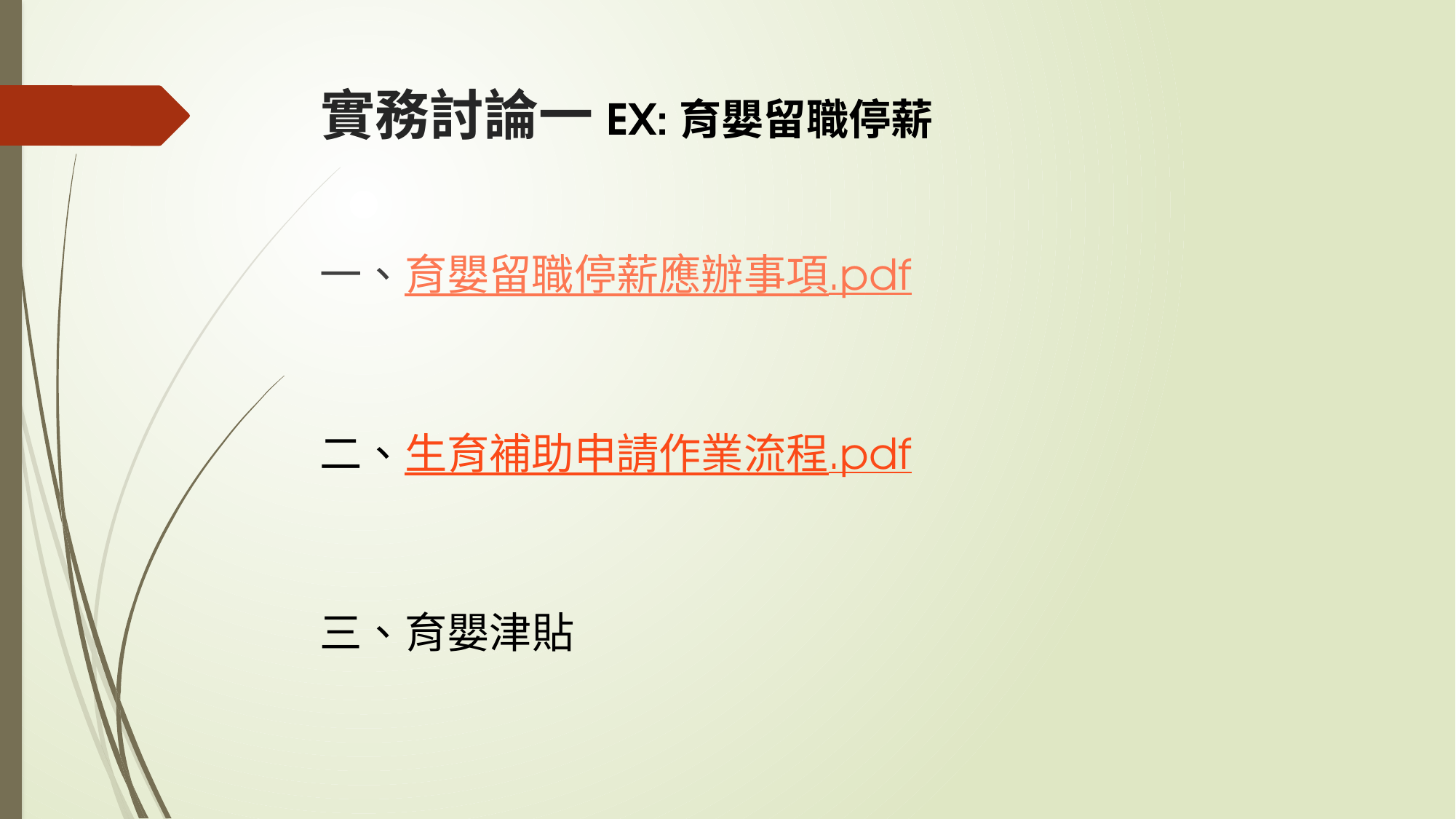

# 實務討論一EX:育嬰留職停薪
一、育嬰留職停薪應辦事項.pdf

二、生育補助申請作業流程.pdf

三、育嬰津貼